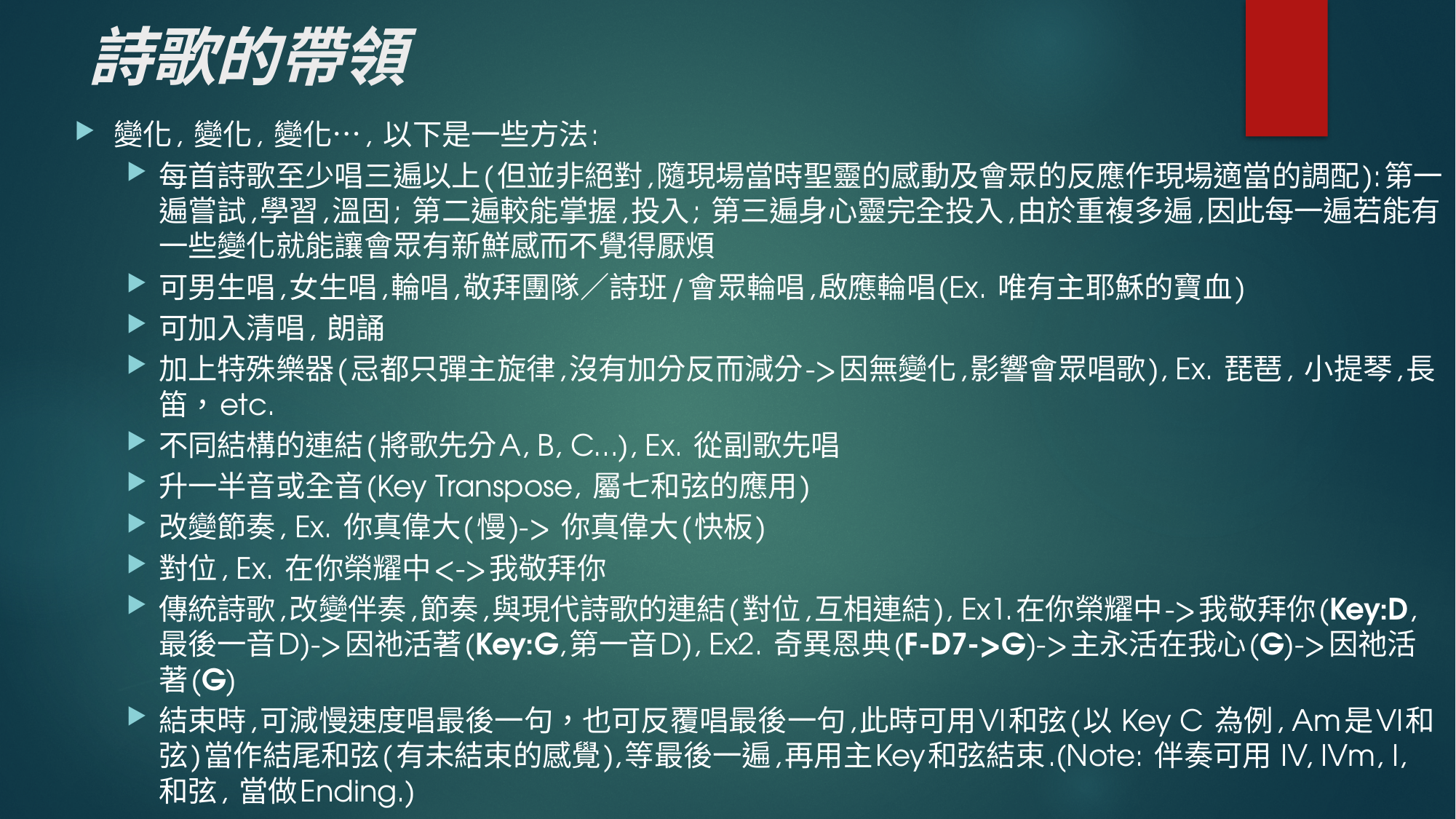

# 詩歌的帶領
變化, 變化, 變化…, 以下是一些方法:
每首詩歌至少唱三遍以上(但並非絕對,隨現場當時聖靈的感動及會眾的反應作現場適當的調配):第一遍嘗試,學習,溫固; 第二遍較能掌握,投入; 第三遍身心靈完全投入,由於重複多遍,因此每一遍若能有一些變化就能讓會眾有新鮮感而不覺得厭煩
可男生唱,女生唱,輪唱,敬拜團隊／詩班/會眾輪唱,啟應輪唱(Ex. 唯有主耶穌的寶血)
可加入清唱, 朗誦
加上特殊樂器(忌都只彈主旋律,沒有加分反而減分->因無變化,影響會眾唱歌), Ex. 琵琶, 小提琴,長笛，etc.
不同結構的連結(將歌先分A, B, C…), Ex. 從副歌先唱
升一半音或全音(Key Transpose, 屬七和弦的應用)
改變節奏, Ex. 你真偉大(慢)-> 你真偉大(快板)
對位, Ex. 在你榮耀中<->我敬拜你
傳統詩歌,改變伴奏,節奏,與現代詩歌的連結(對位,互相連結), Ex1.在你榮耀中->我敬拜你(Key:D,最後一音D)->因祂活著(Key:G,第一音D), Ex2. 奇異恩典(F-D7->G)->主永活在我心(G)->因祂活著(G)
結束時,可減慢速度唱最後一句，也可反覆唱最後一句,此時可用VI和弦(以 Key C 為例, Am是VI和弦)當作結尾和弦(有未結束的感覺),等最後一遍,再用主Key和弦結束.(Note: 伴奏可用 IV, IVm, I, 和弦, 當做Ending.)